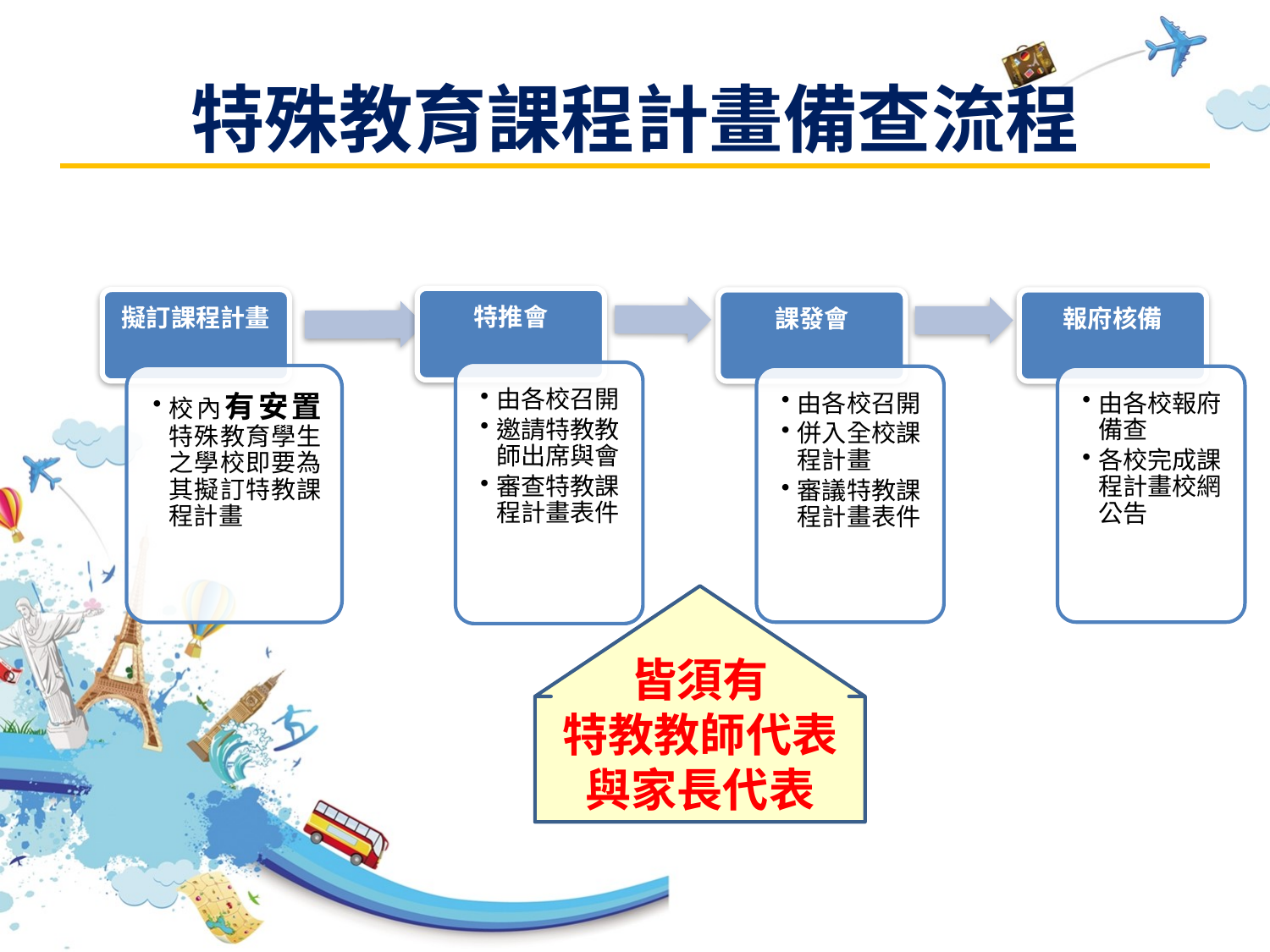

# 特殊教育課程計畫備查流程
擬訂課程計畫
校內有安置特殊教育學生之學校即要為其擬訂特教課程計畫

特推會
由各校召開
邀請特教教師出席與會
審查特教課程計畫表件

課發會
由各校召開
併入全校課程計畫
審議特教課程計畫表件

報府核備
由各校報府備查
各校完成課程計畫校網公告
皆須有
特教教師代表
與家長代表